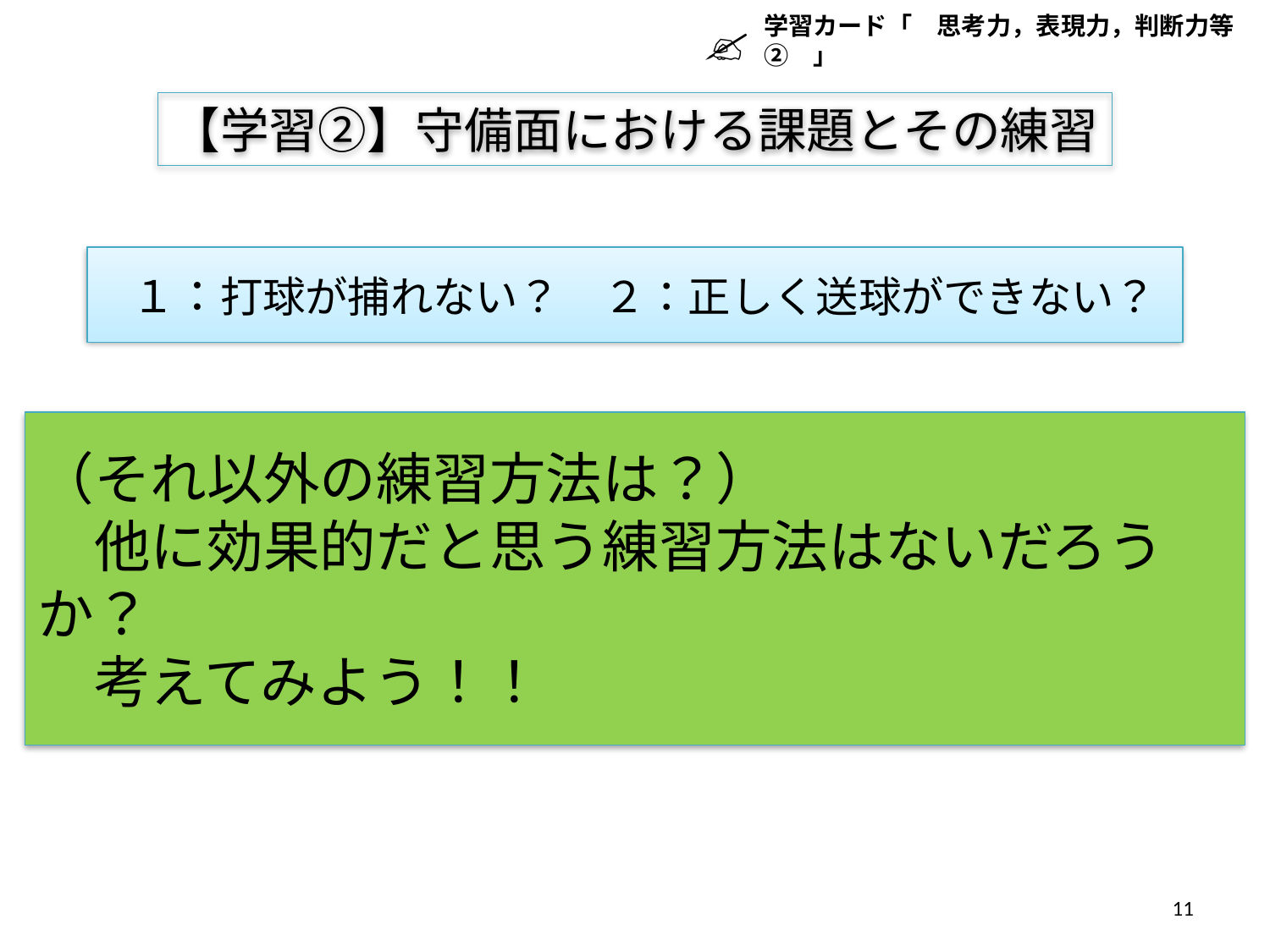

✍
学習カード「　思考力，表現力，判断力等②　」
【学習②】守備面における課題とその練習
 １：打球が捕れない？　２：正しく送球ができない？
（それ以外の練習方法は？）
　他に効果的だと思う練習方法はないだろうか？
　考えてみよう！！
11